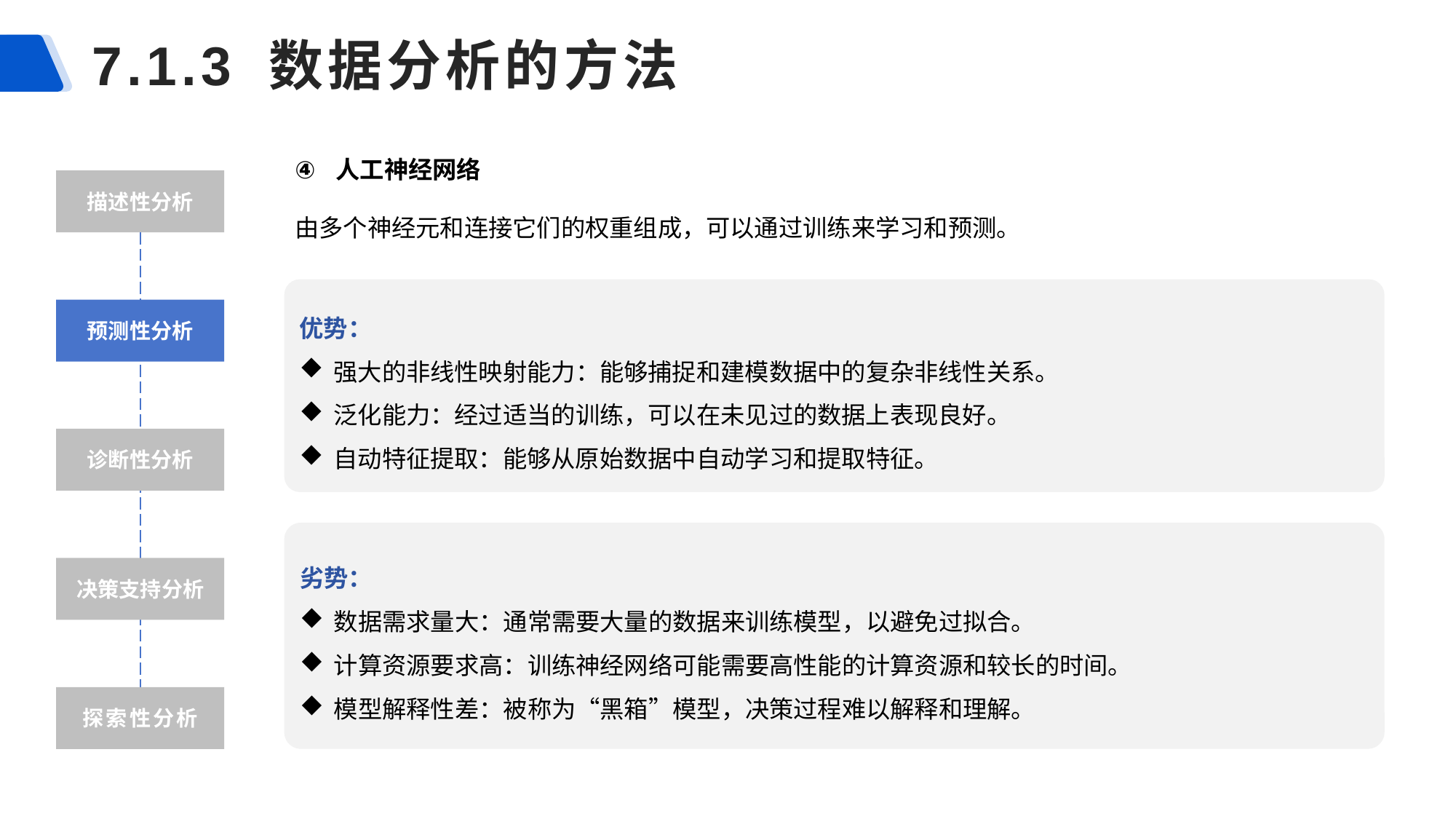

# 7.1.3 数据分析的方法
人工神经网络
由多个神经元和连接它们的权重组成，可以通过训练来学习和预测。
描述性分析
优势：
强大的非线性映射能力：能够捕捉和建模数据中的复杂非线性关系。
泛化能力：经过适当的训练，可以在未见过的数据上表现良好。
自动特征提取：能够从原始数据中自动学习和提取特征。
预测性分析
诊断性分析
劣势：
数据需求量大：通常需要大量的数据来训练模型，以避免过拟合。
计算资源要求高：训练神经网络可能需要高性能的计算资源和较长的时间。
模型解释性差：被称为“黑箱”模型，决策过程难以解释和理解。
决策支持分析
探索性分析